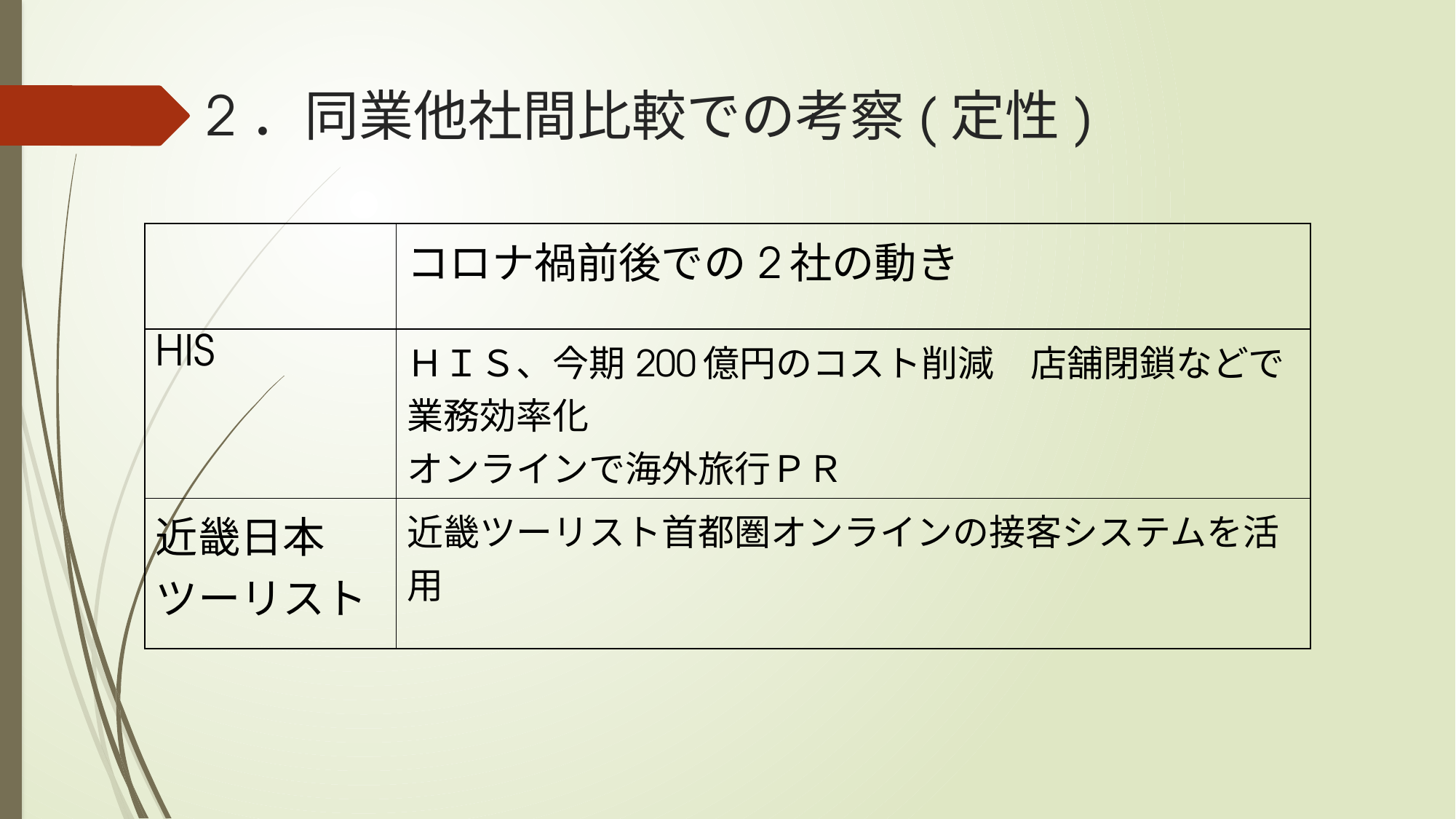

# 2．同業他社間比較での考察(定性)
|  | コロナ禍前後での2社の動き |
| --- | --- |
| HIS | ＨＩＳ、今期200億円のコスト削減　店舗閉鎖などで業務効率化 オンラインで海外旅行ＰＲ |
| 近畿日本ツーリスト | 近畿ツーリスト首都圏オンラインの接客システムを活用 |